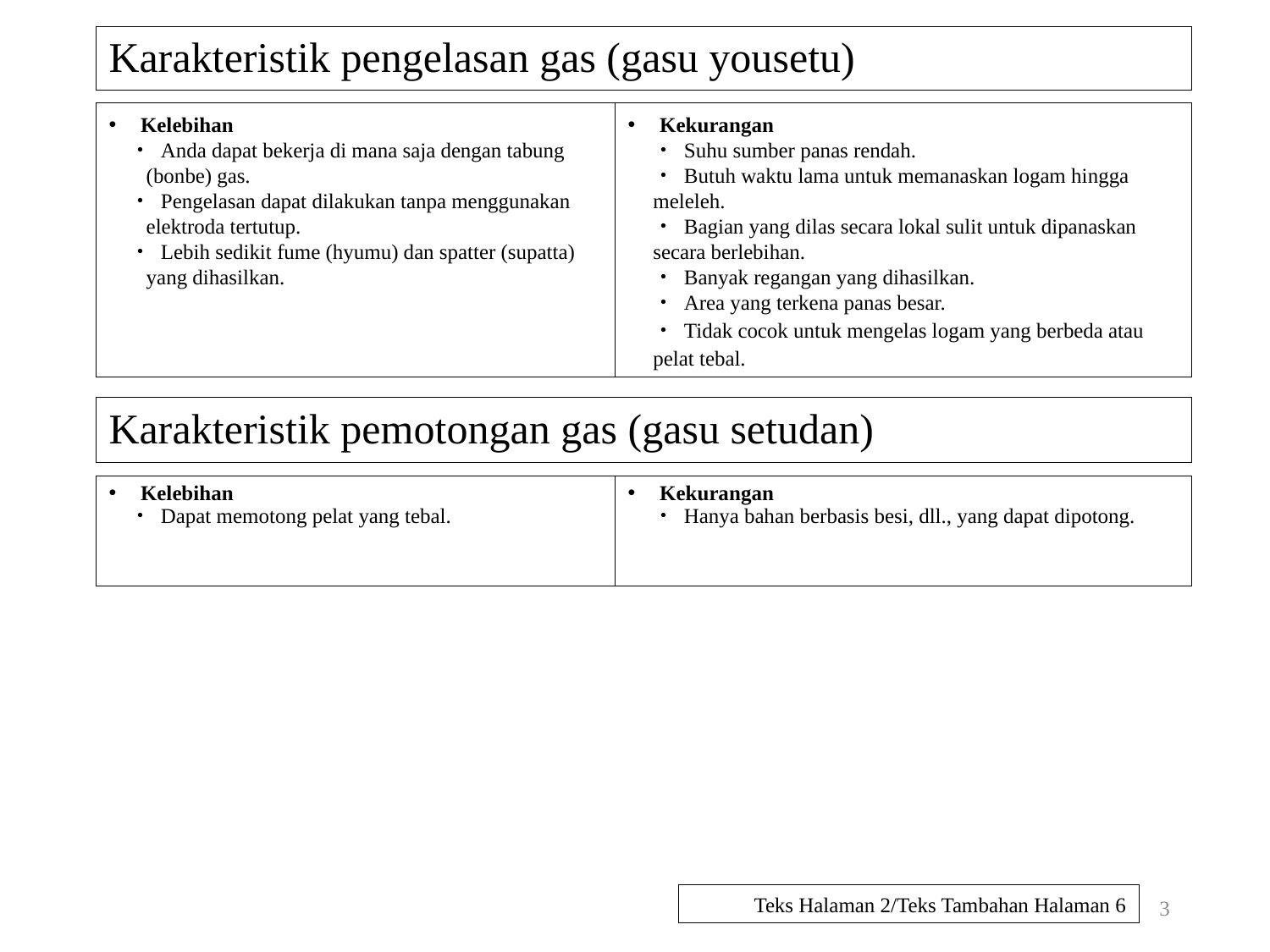

# Karakteristik pengelasan gas (gasu yousetu)
Kekurangan
・ Suhu sumber panas rendah.
・ Butuh waktu lama untuk memanaskan logam hingga meleleh.
・ Bagian yang dilas secara lokal sulit untuk dipanaskan secara berlebihan.
・ Banyak regangan yang dihasilkan.
・ Area yang terkena panas besar.
・ Tidak cocok untuk mengelas logam yang berbeda atau pelat tebal.
Kelebihan
　・ Anda dapat bekerja di mana saja dengan tabung (bonbe) gas.
　・ Pengelasan dapat dilakukan tanpa menggunakan elektroda tertutup.
　・ Lebih sedikit fume (hyumu) dan spatter (supatta) yang dihasilkan.

Karakteristik pemotongan gas (gasu setudan)
Kekurangan
・ Hanya bahan berbasis besi, dll., yang dapat dipotong.
Kelebihan
　・ Dapat memotong pelat yang tebal.
3
Teks Halaman 2/Teks Tambahan Halaman 6